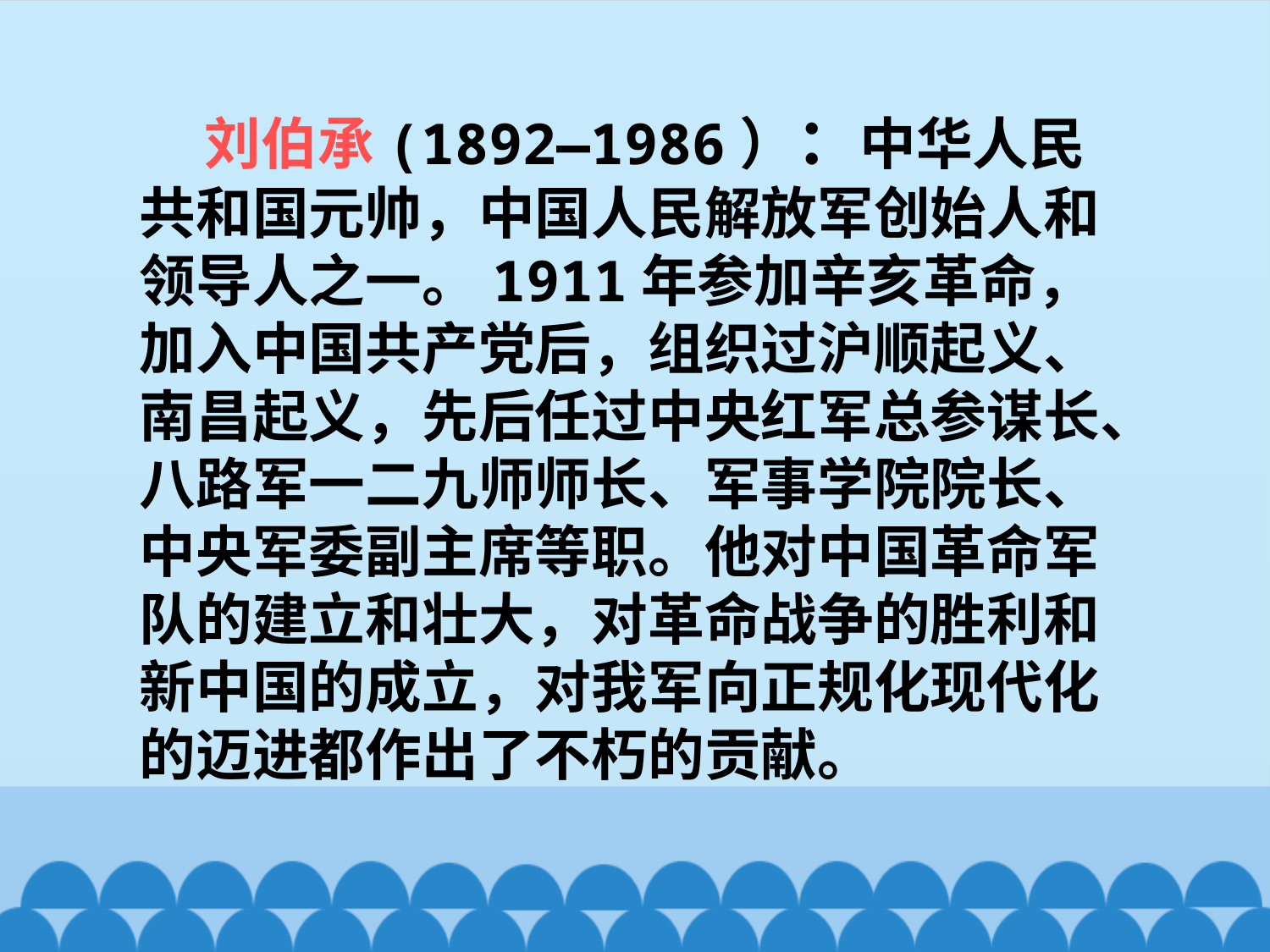

刘伯承(1892—1986）：中华人民共和国元帅，中国人民解放军创始人和领导人之一。1911年参加辛亥革命，加入中国共产党后，组织过沪顺起义、南昌起义，先后任过中央红军总参谋长、八路军一二九师师长、军事学院院长、中央军委副主席等职。他对中国革命军队的建立和壮大，对革命战争的胜利和新中国的成立，对我军向正规化现代化的迈进都作出了不朽的贡献。